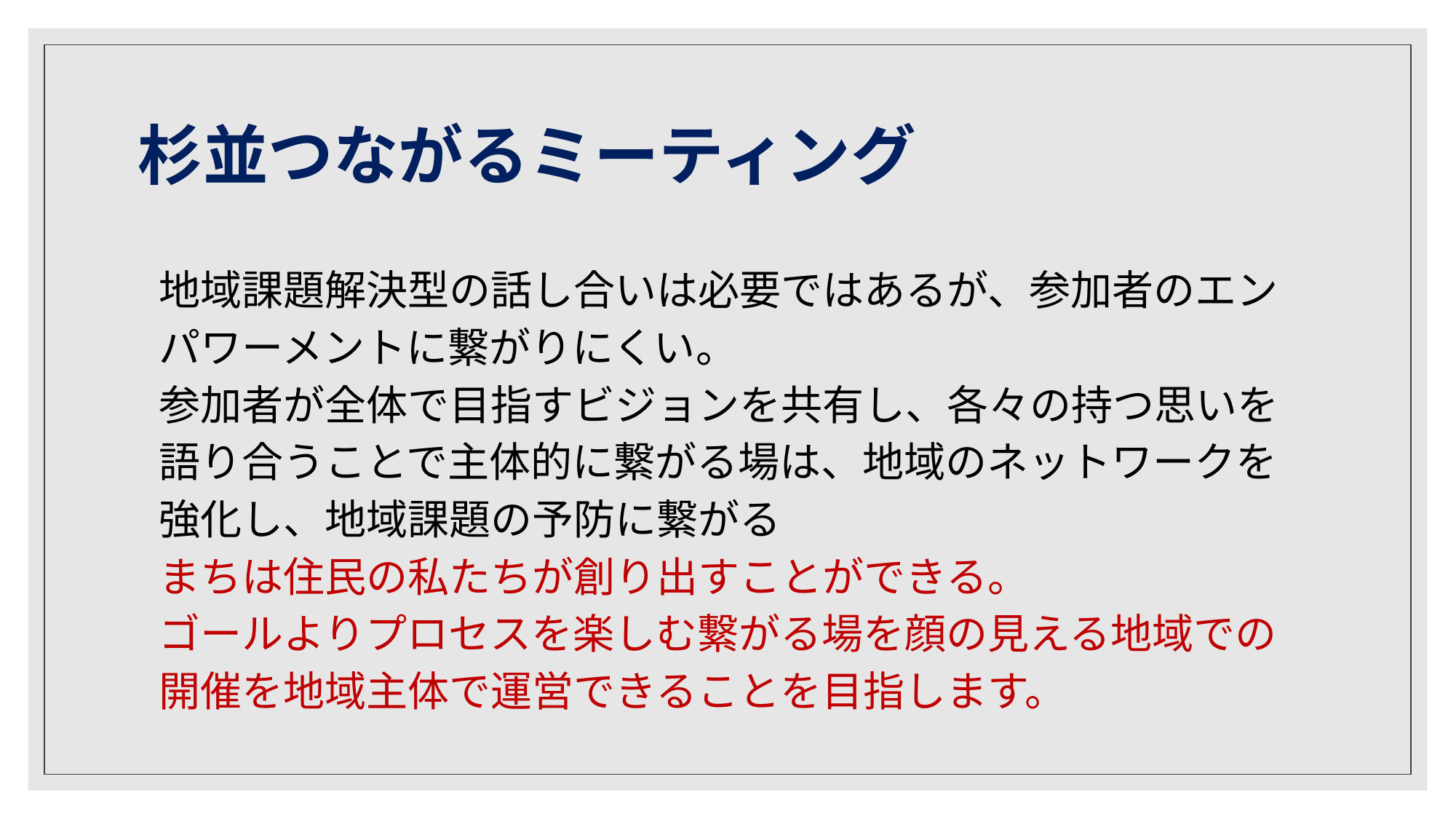

# 杉並つながるミーティング
地域課題解決型の話し合いは必要ではあるが、参加者のエンパワーメントに繋がりにくい。
参加者が全体で目指すビジョンを共有し、各々の持つ思いを語り合うことで主体的に繋がる場は、地域のネットワークを強化し、地域課題の予防に繋がる
まちは住民の私たちが創り出すことができる。
ゴールよりプロセスを楽しむ繋がる場を顔の見える地域での開催を地域主体で運営できることを目指します。